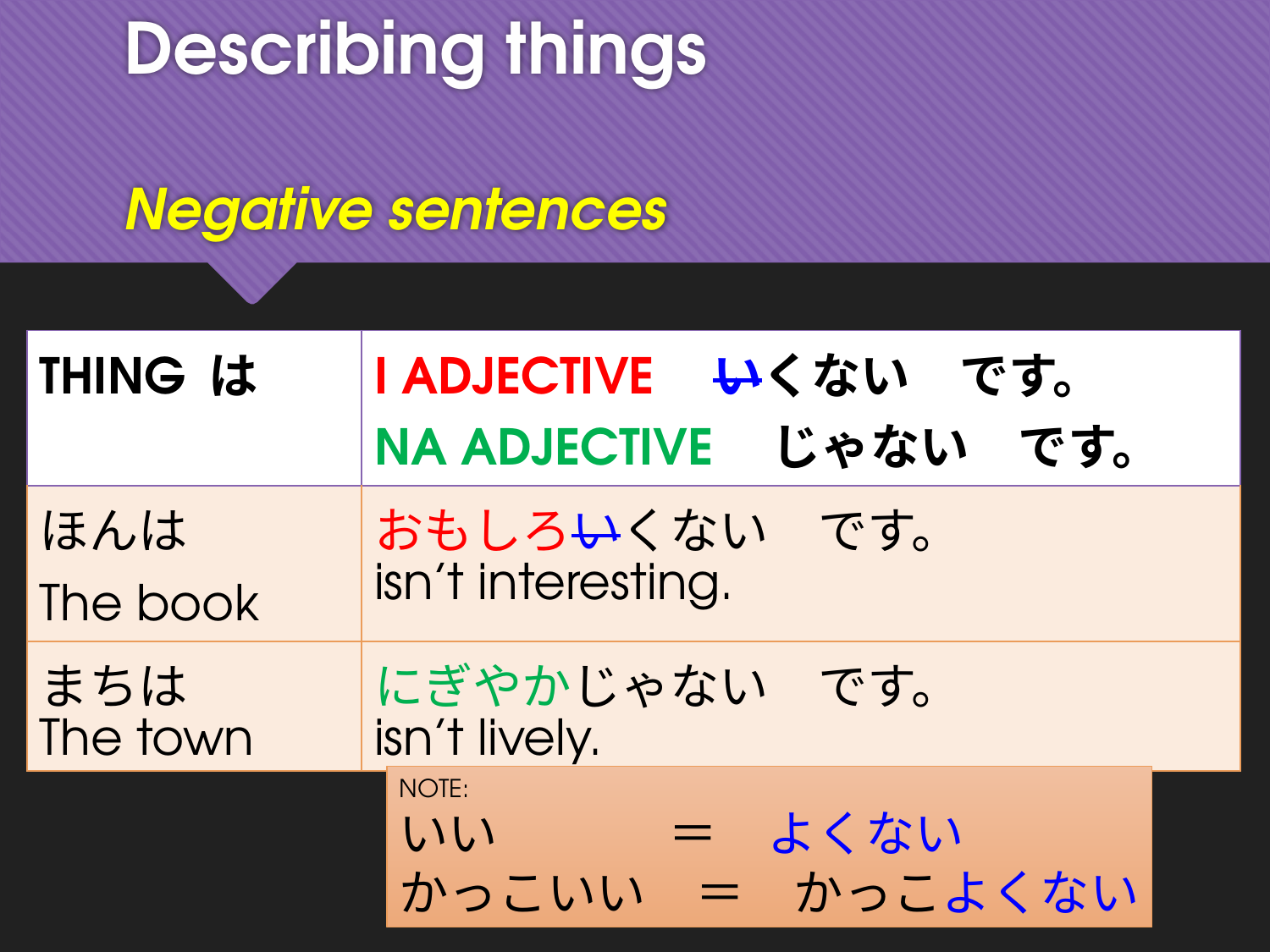

# Describing things Negative sentences
| THING は | I ADJECTIVE　いくない　です。 NA ADJECTIVE　じゃない　です。 |
| --- | --- |
| ほんは The book | おもしろいくない　です。 isn’t interesting. |
| まちは The town | にぎやかじゃない　です。 isn’t lively. |
NOTE:
いい　           ＝　よくない
かっこいい　＝　かっこよくない